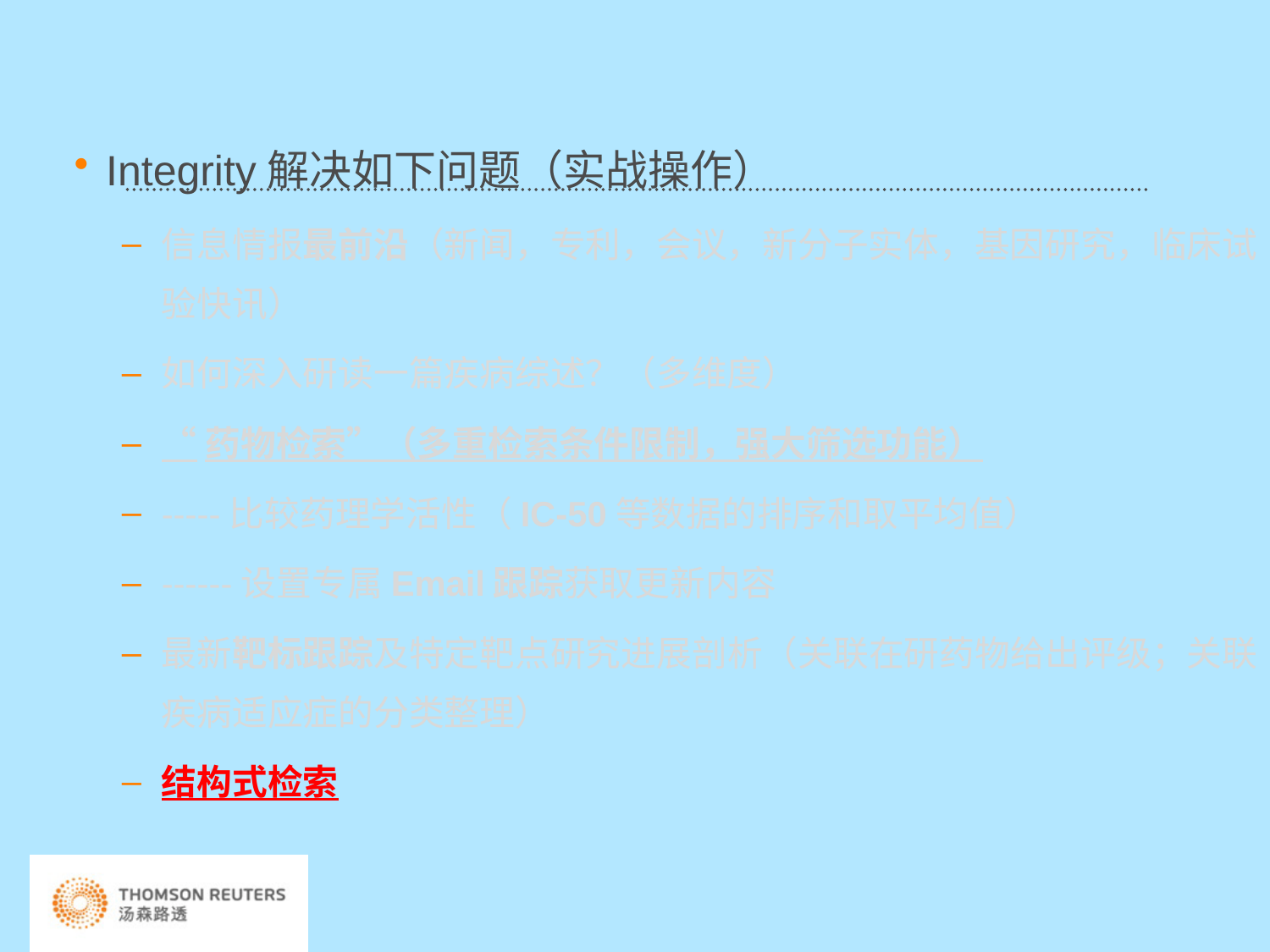

Integrity解决如下问题（实战操作）
信息情报最前沿（新闻，专利，会议，新分子实体，基因研究，临床试验快讯）
如何深入研读一篇疾病综述？（多维度）
“药物检索”（多重检索条件限制，强大筛选功能）
-----比较药理学活性（IC-50等数据的排序和取平均值）
------设置专属Email跟踪获取更新内容
最新靶标跟踪及特定靶点研究进展剖析（关联在研药物给出评级；关联疾病适应症的分类整理）
结构式检索